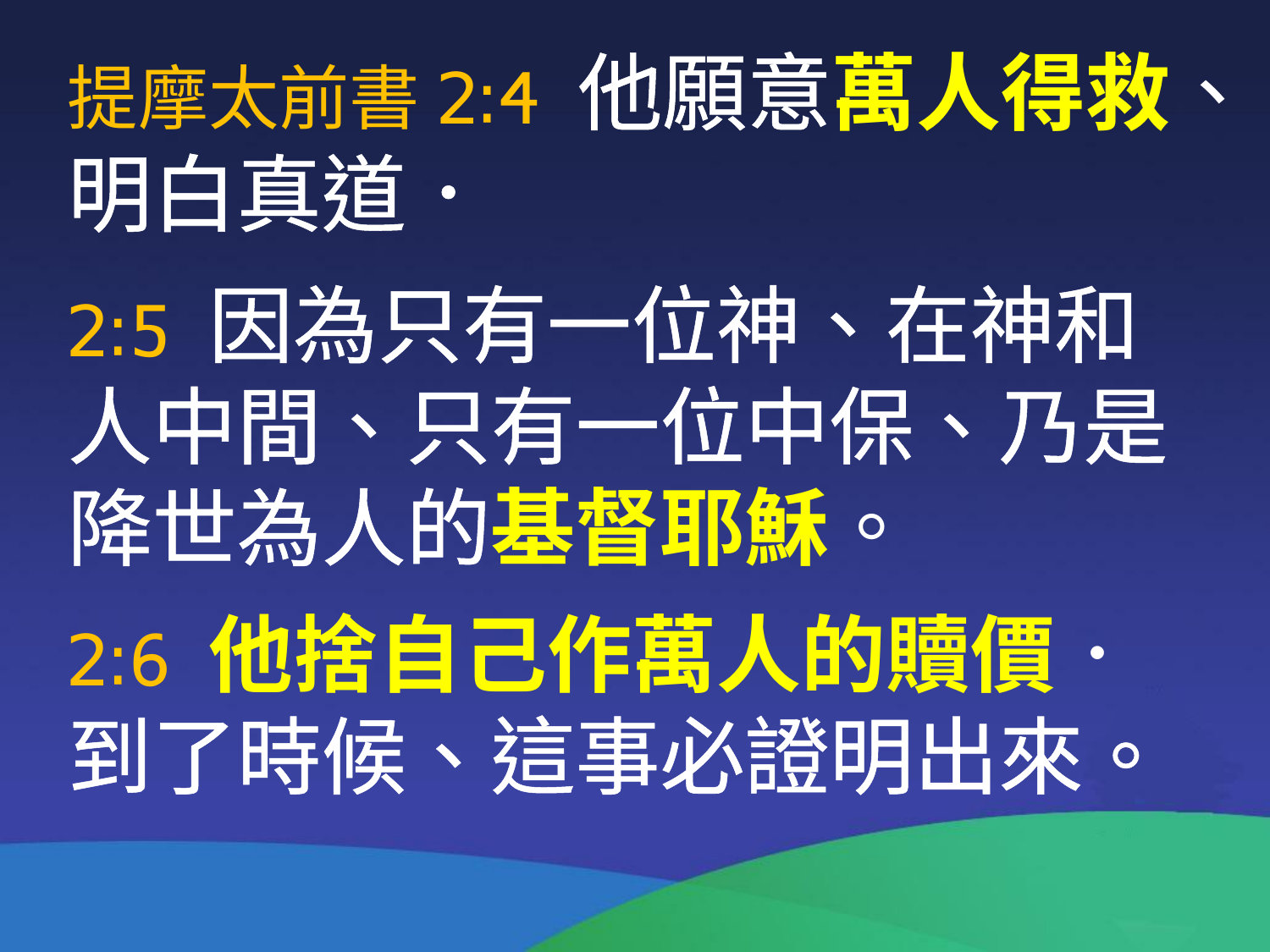

提摩太前書2:4 他願意萬人得救、明白真道．

2:5 因為只有一位神、在神和人中間、只有一位中保、乃是降世為人的基督耶穌。

2:6 他捨自己作萬人的贖價．到了時候、這事必證明出來。